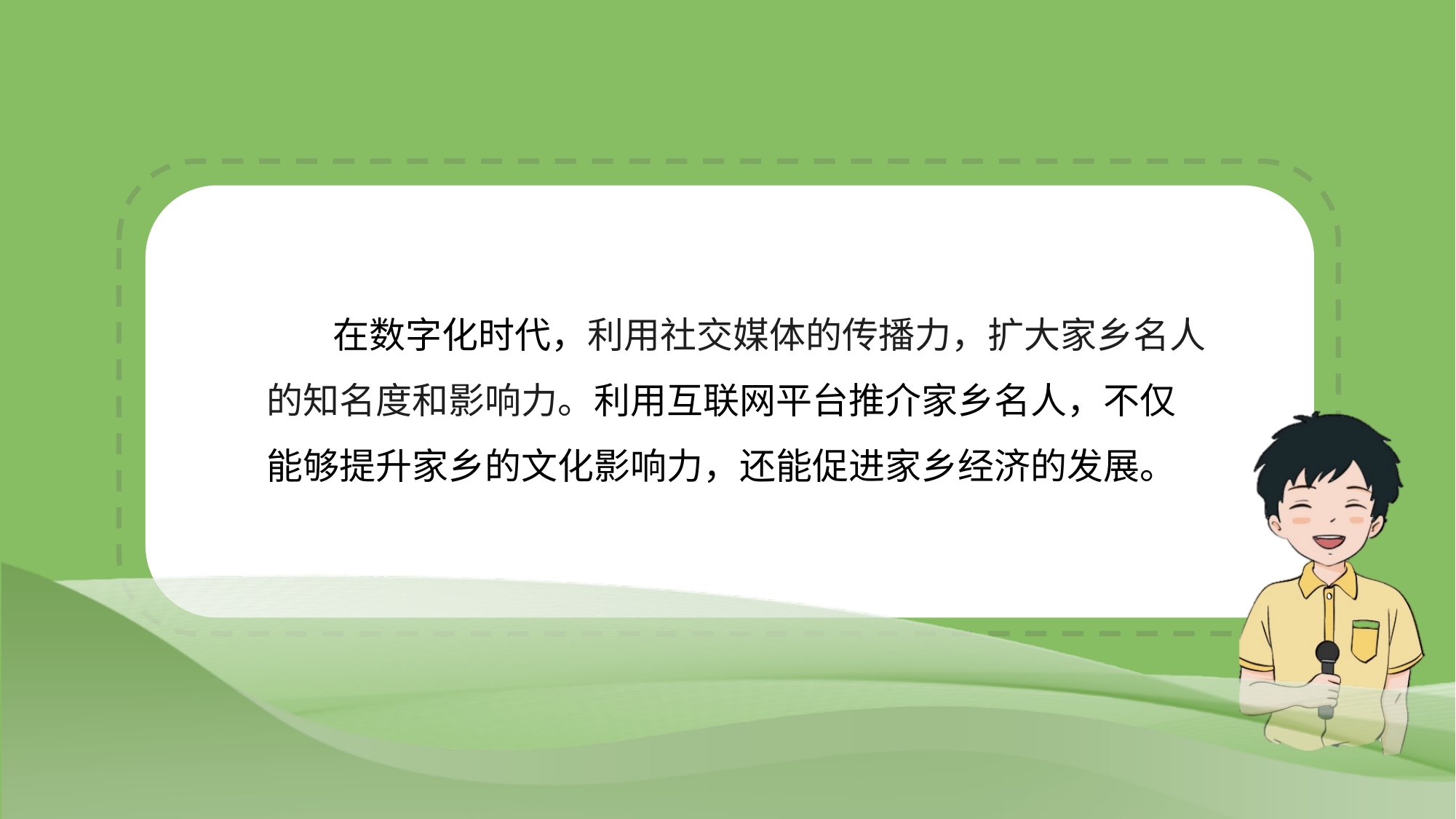

在数字化时代，利用社交媒体的传播力，扩大家乡名人的知名度和影响力。利用互联网平台推介家乡名人，不仅能够提升家乡的文化影响力，还能促进家乡经济的发展。